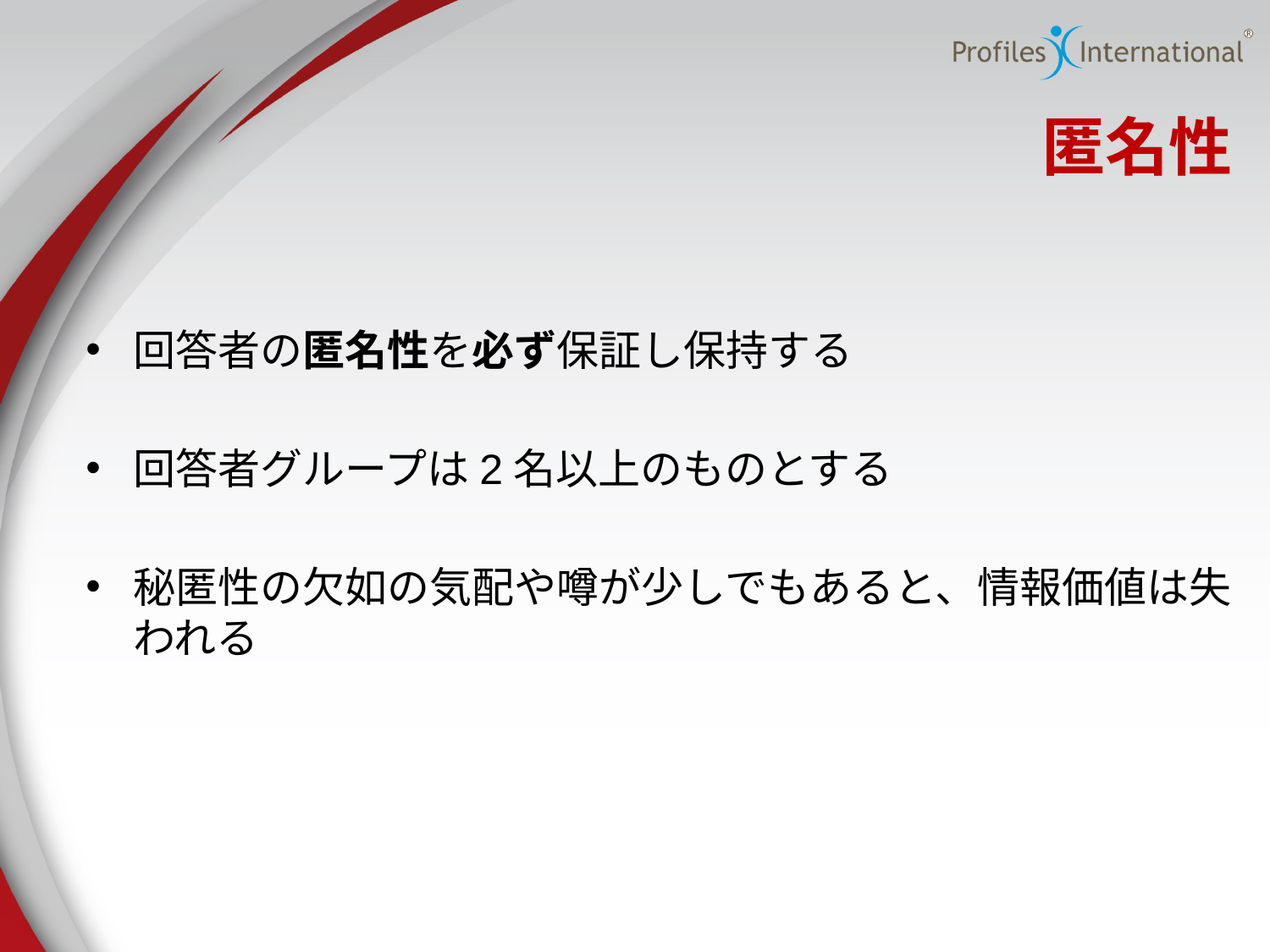

# 匿名性
回答者の匿名性を必ず保証し保持する

回答者グループは2名以上のものとする

秘匿性の欠如の気配や噂が少しでもあると、情報価値は失われる